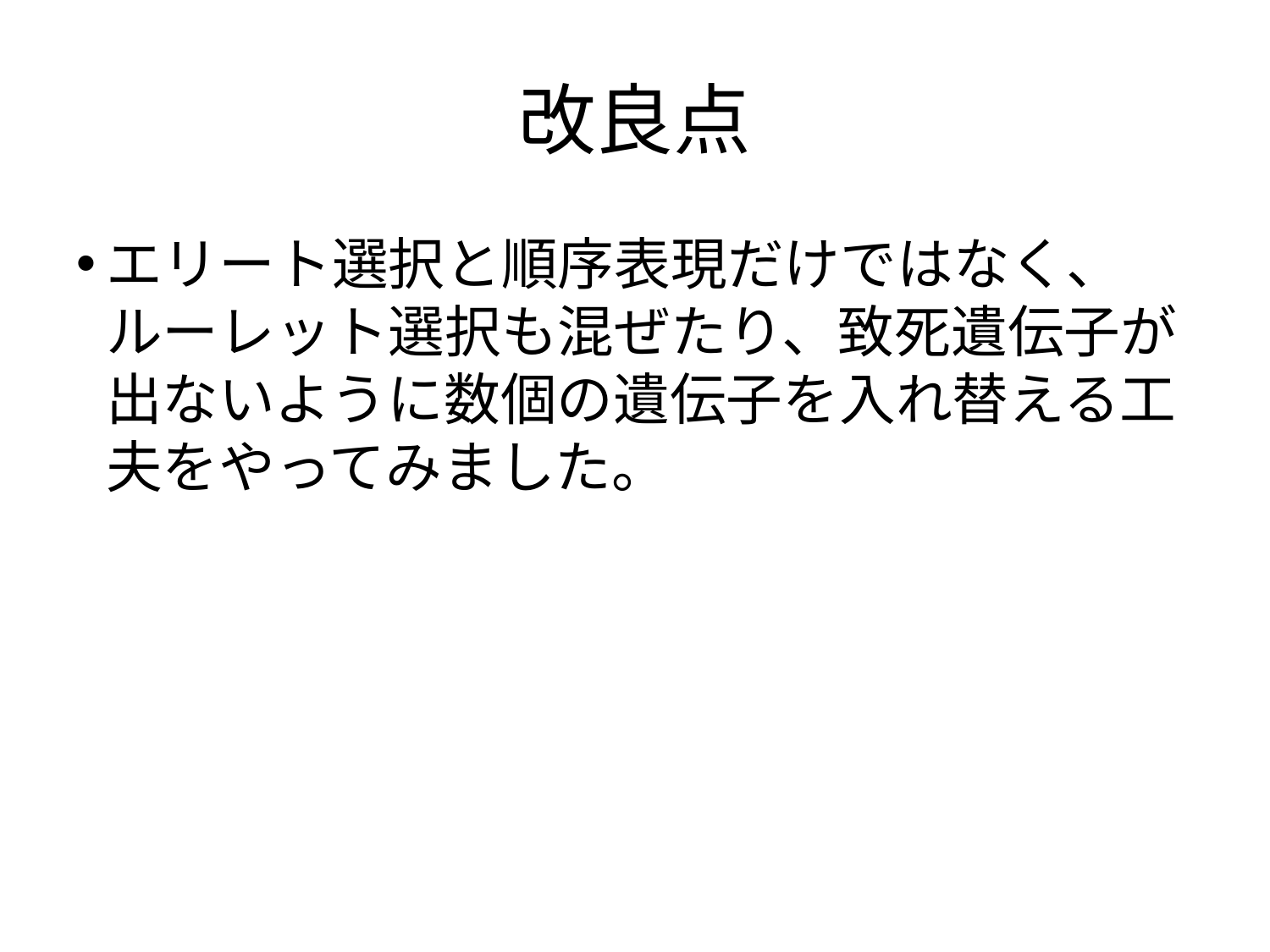

改良点
エリート選択と順序表現だけではなく、ルーレット選択も混ぜたり、致死遺伝子が出ないように数個の遺伝子を入れ替える工夫をやってみました。